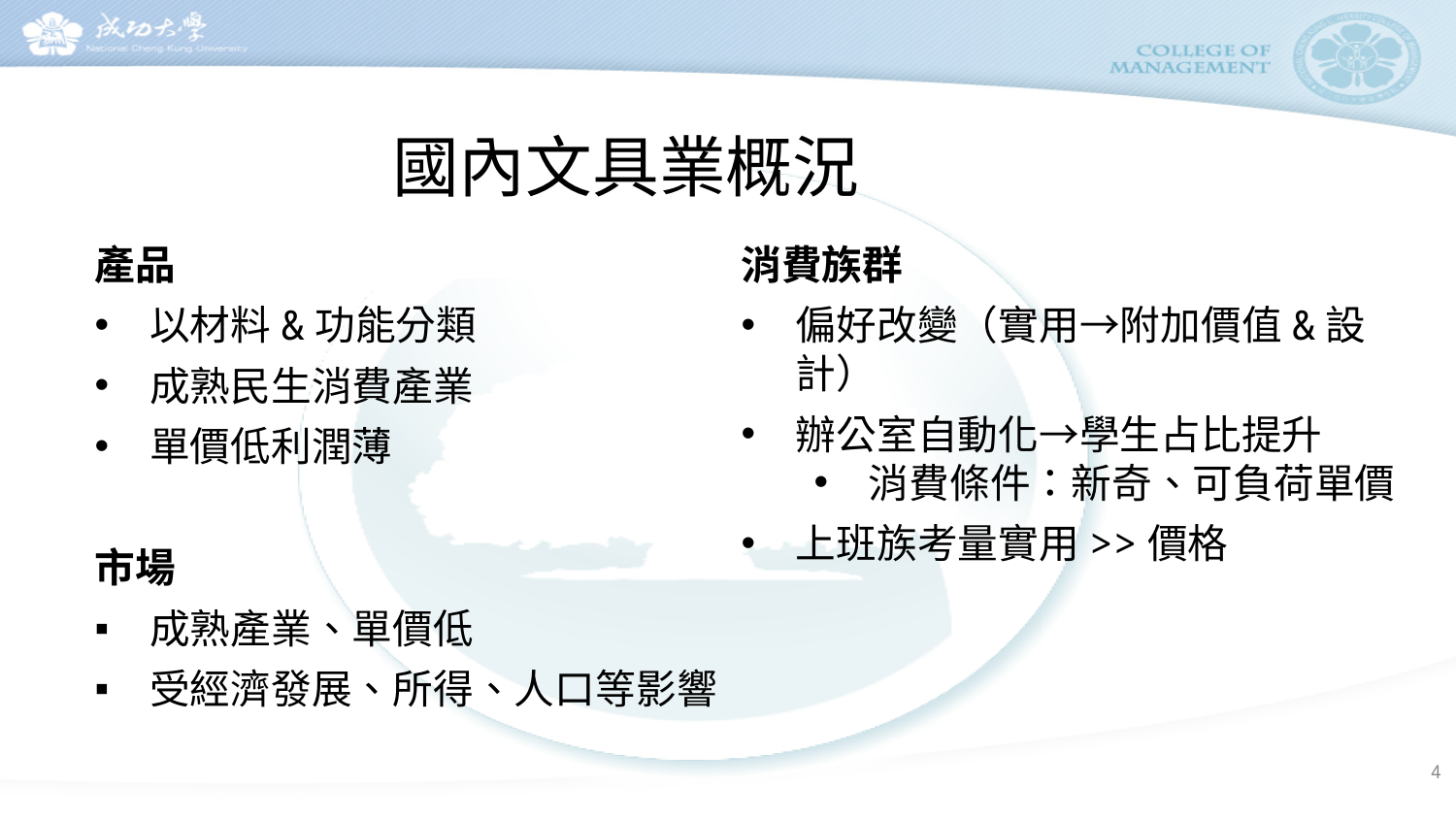

# 國內文具業概況
產品
以材料&功能分類
成熟民生消費產業
單價低利潤薄

市場
成熟產業、單價低
受經濟發展、所得、人口等影響

消費族群
偏好改變（實用→附加價值&設計）
辦公室自動化→學生占比提升
消費條件：新奇、可負荷單價
上班族考量實用>>價格

4